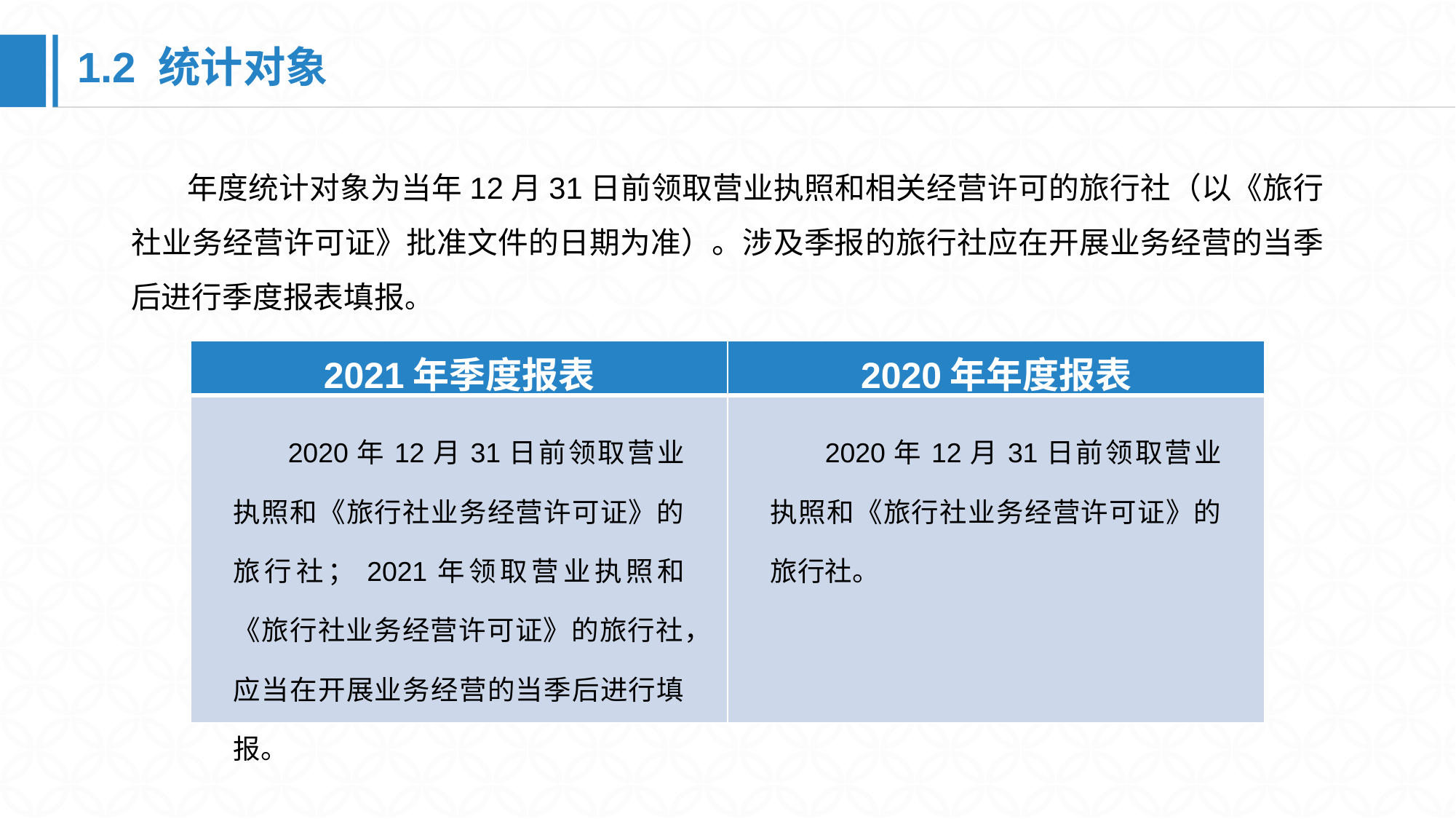

1.2 统计对象
       年度统计对象为当年12月31日前领取营业执照和相关经营许可的旅行社（以《旅行社业务经营许可证》批准文件的日期为准）。涉及季报的旅行社应在开展业务经营的当季后进行季度报表填报。
| 2021年季度报表 | 2020年年度报表 |
| --- | --- |
| 2020年12月31日前领取营业执照和《旅行社业务经营许可证》的旅行社；2021年领取营业执照和《旅行社业务经营许可证》的旅行社，应当在开展业务经营的当季后进行填报。 | 2020年12月31日前领取营业执照和《旅行社业务经营许可证》的旅行社。 |